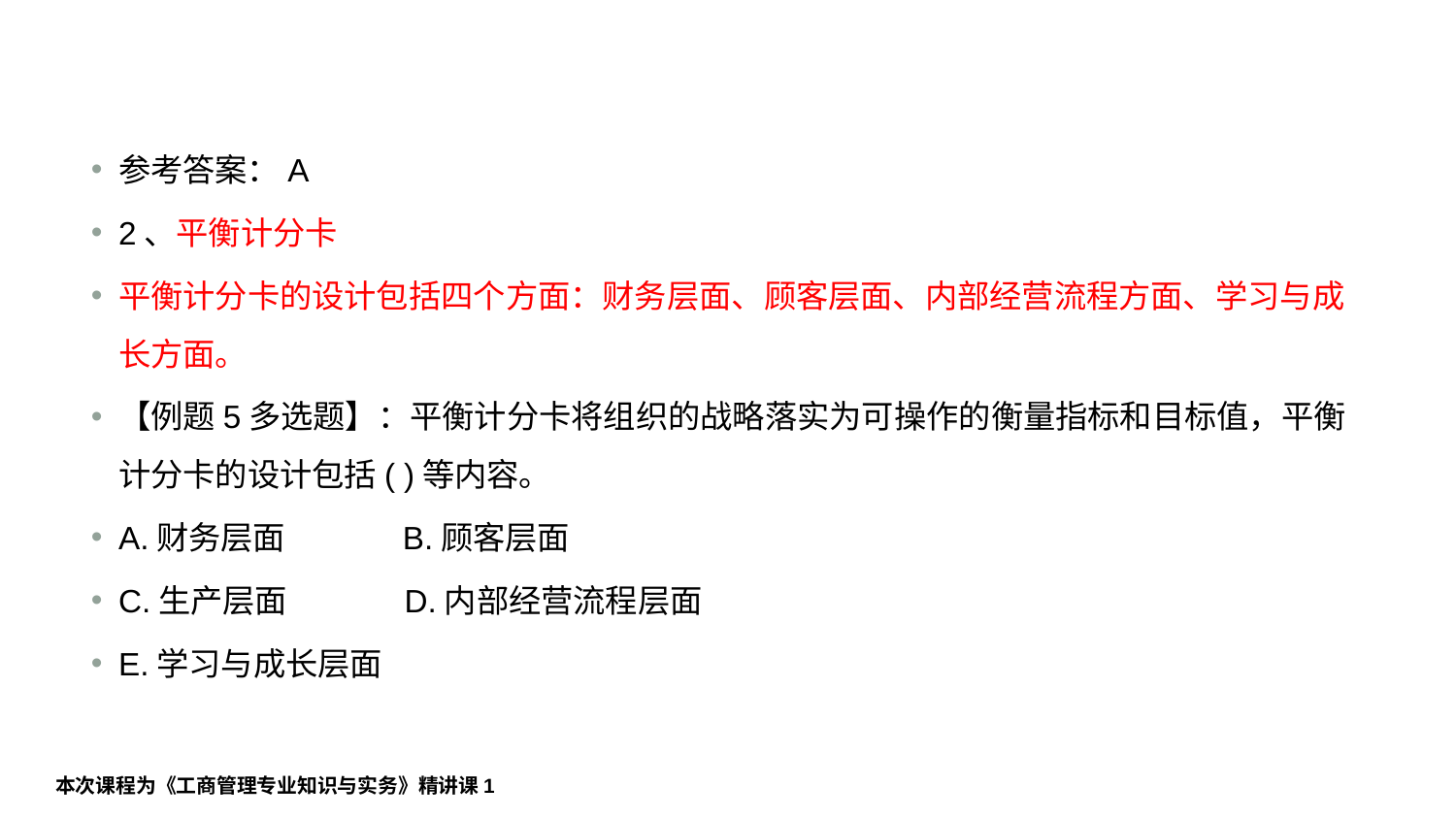

#
参考答案：A
2、平衡计分卡
平衡计分卡的设计包括四个方面：财务层面、顾客层面、内部经营流程方面、学习与成长方面。
【例题5多选题】：平衡计分卡将组织的战略落实为可操作的衡量指标和目标值，平衡计分卡的设计包括( )等内容。
A.财务层面               B.顾客层面
C.生产层面               D.内部经营流程层面
E.学习与成长层面